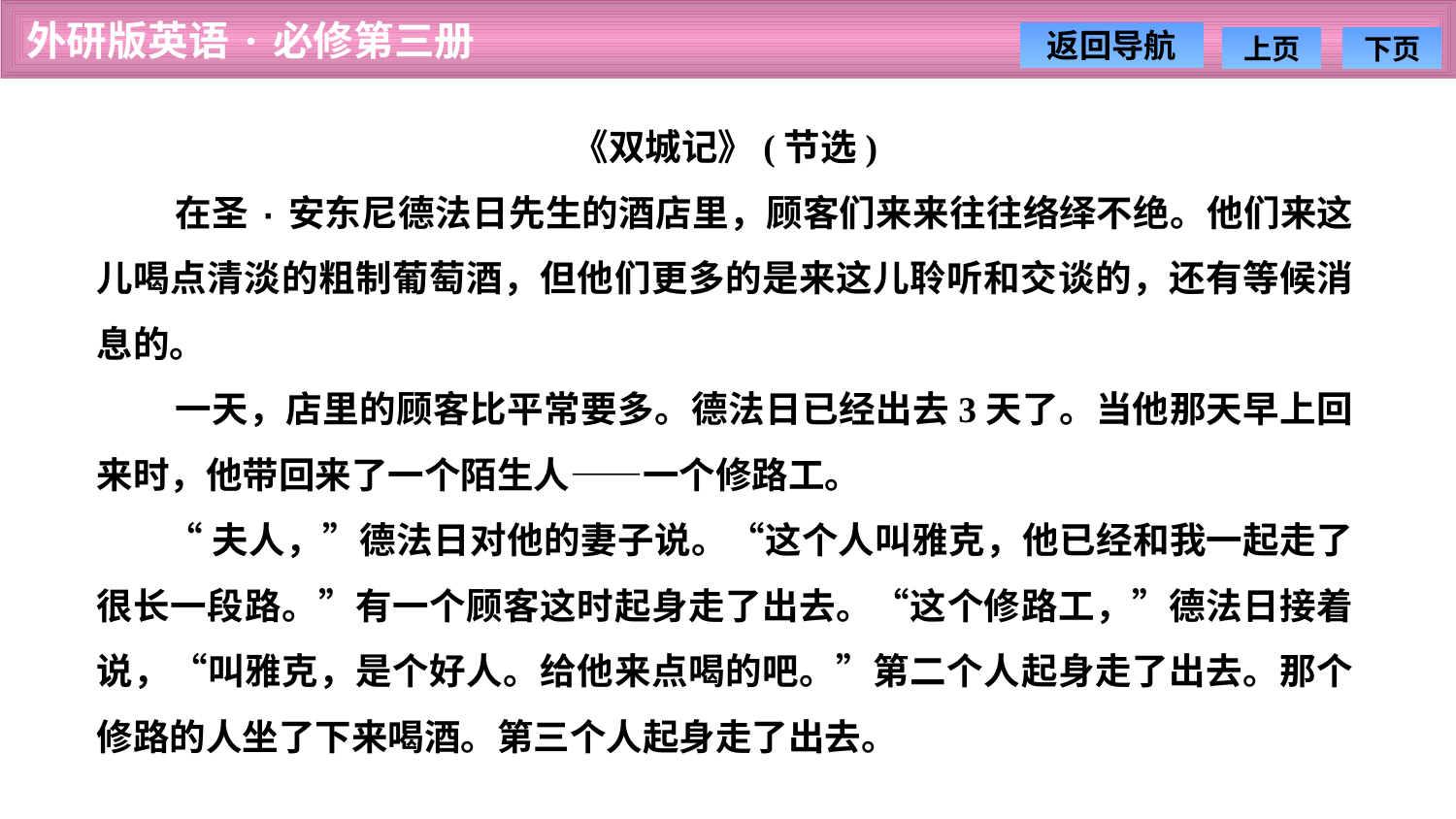

《双城记》(节选)
        在圣·安东尼德法日先生的酒店里，顾客们来来往往络绎不绝。他们来这儿喝点清淡的粗制葡萄酒，但他们更多的是来这儿聆听和交谈的，还有等候消息的。
        一天，店里的顾客比平常要多。德法日已经出去3天了。当他那天早上回来时，他带回来了一个陌生人——一个修路工。
        “夫人，”德法日对他的妻子说。“这个人叫雅克，他已经和我一起走了很长一段路。”有一个顾客这时起身走了出去。“这个修路工，”德法日接着说，“叫雅克，是个好人。给他来点喝的吧。”第二个人起身走了出去。那个修路的人坐了下来喝酒。第三个人起身走了出去。